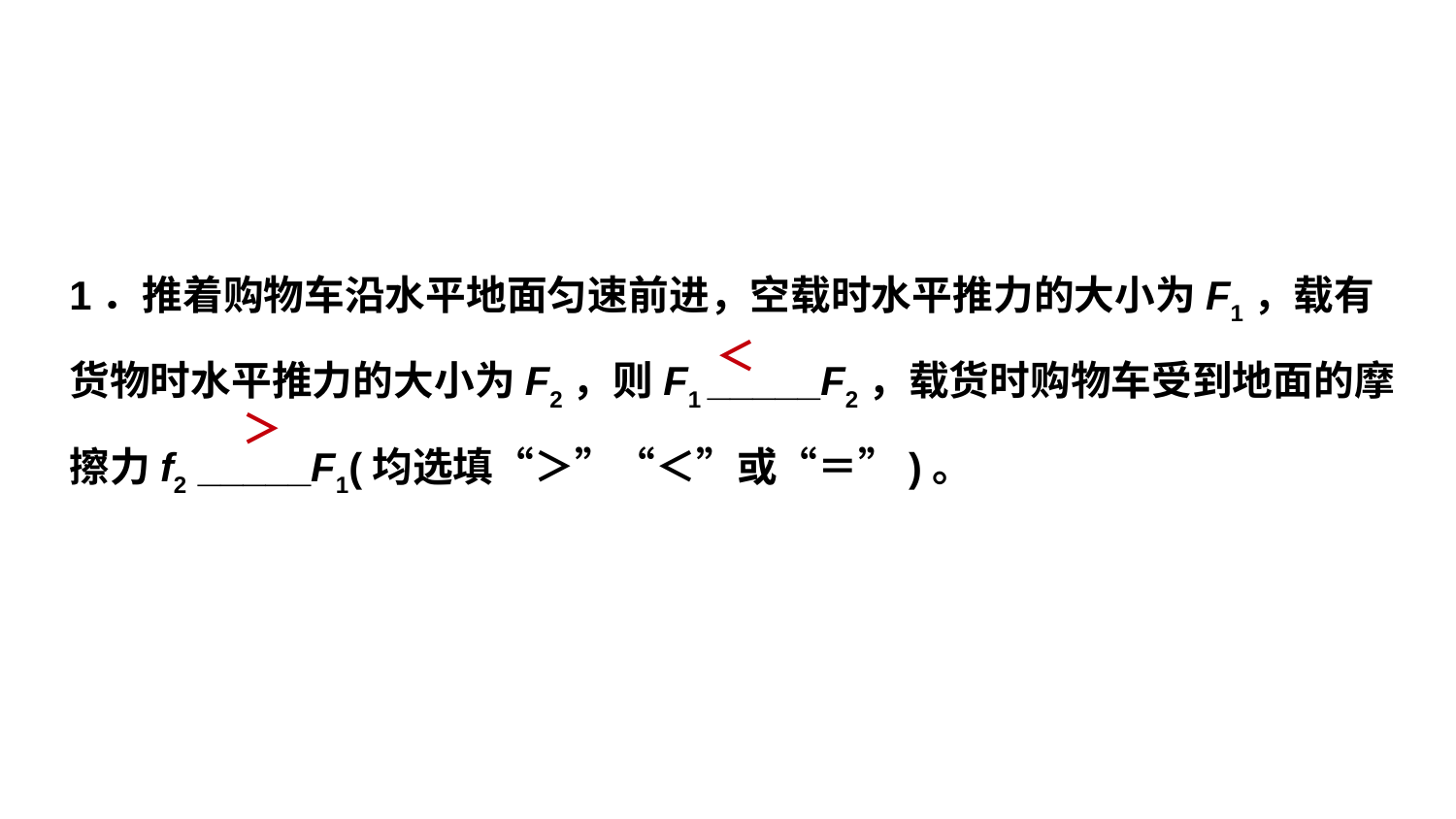

1．推着购物车沿水平地面匀速前进，空载时水平推力的大小为F1，载有
货物时水平推力的大小为F2，则F1 _____F2，载货时购物车受到地面的摩
擦力f2 _____F1(均选填“＞”“＜”或“＝”)。
 ＜
 ＞